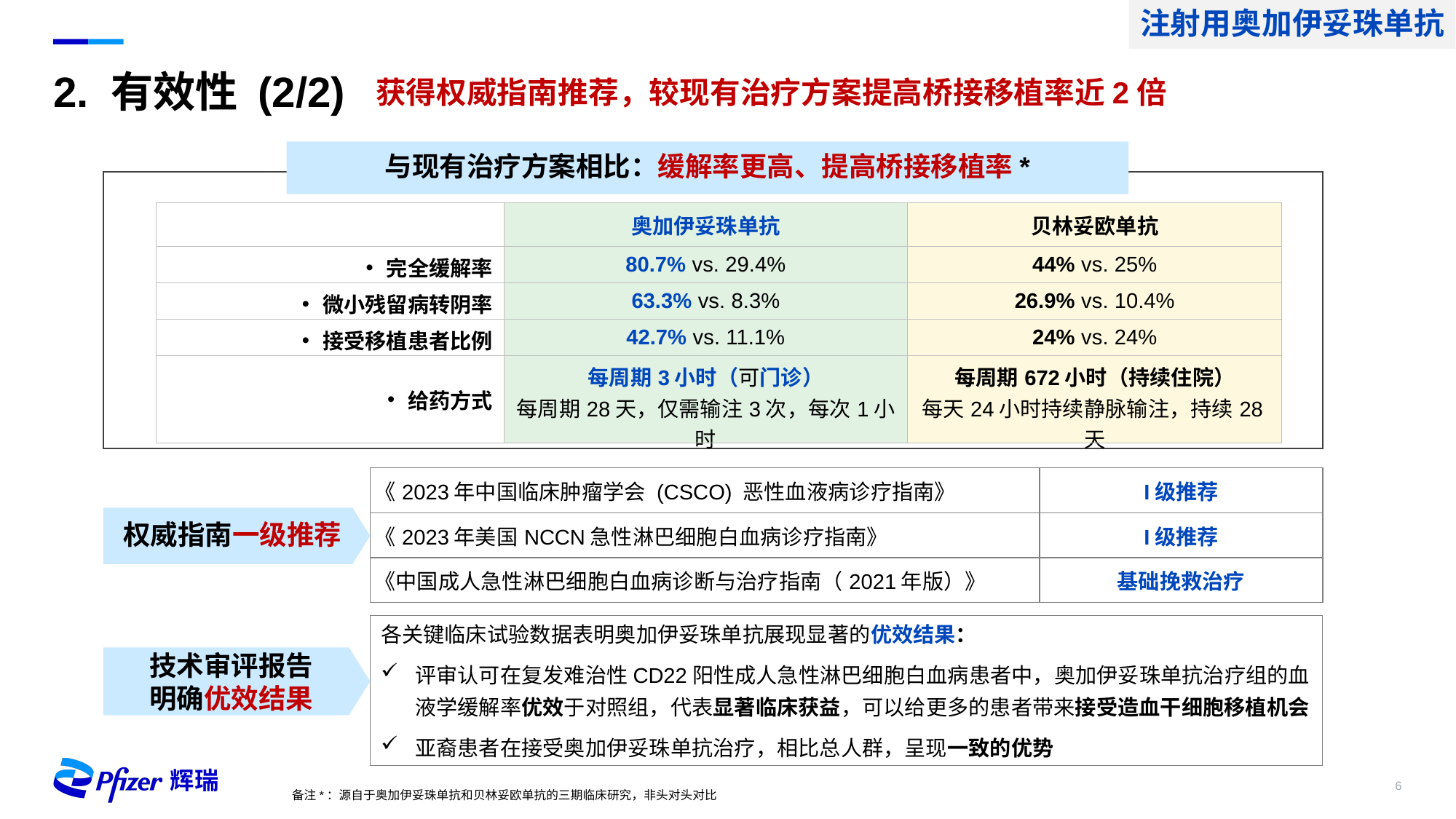

注射用奥加伊妥珠单抗
# 2. 有效性 (2/2)
获得权威指南推荐，较现有治疗方案提高桥接移植率近2倍
与现有治疗方案相比：缓解率更高、提高桥接移植率*

|  | 奥加伊妥珠单抗 | 贝林妥欧单抗 |
| --- | --- | --- |
| 完全缓解率 | 80.7% vs. 29.4% | 44% vs. 25% |
| 微小残留病转阴率 | 63.3% vs. 8.3% | 26.9% vs. 10.4% |
| 接受移植患者比例 | 42.7% vs. 11.1% | 24% vs. 24% |
| 给药方式 | 每周期3小时（可门诊） 每周期28天，仅需输注3次，每次1小时 | 每周期672小时（持续住院） 每天24小时持续静脉输注，持续28天 |
| 《2023年中国临床肿瘤学会 (CSCO) 恶性血液病诊疗指南》 | I级推荐 |
| --- | --- |
| 《2023年美国NCCN急性淋巴细胞白血病诊疗指南》 | I级推荐 |
| 《中国成人急性淋巴细胞白血病诊断与治疗指南（2021年版）》 | 基础挽救治疗 |
权威指南一级推荐
各关键临床试验数据表明奥加伊妥珠单抗展现显著的优效结果：
评审认可在复发难治性CD22阳性成人急性淋巴细胞白血病患者中，奥加伊妥珠单抗治疗组的血液学缓解率优效于对照组，代表显著临床获益，可以给更多的患者带来接受造血干细胞移植机会
亚裔患者在接受奥加伊妥珠单抗治疗，相比总人群，呈现一致的优势
技术审评报告
明确优效结果

备注*：源自于奥加伊妥珠单抗和贝林妥欧单抗的三期临床研究，非头对头对比